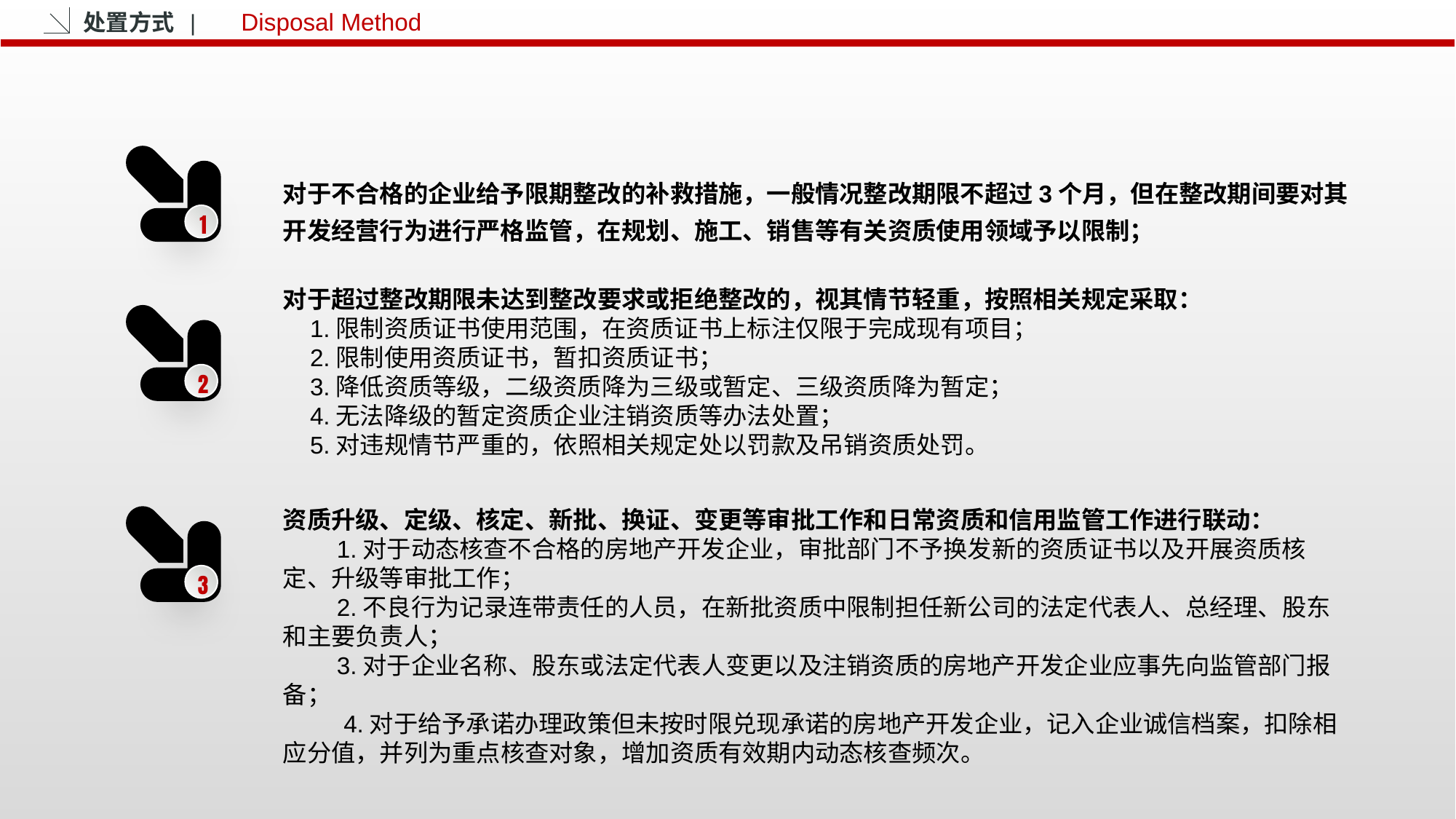

处置方式  |
Disposal Method

1
对于不合格的企业给予限期整改的补救措施，一般情况整改期限不超过3个月，但在整改期间要对其开发经营行为进行严格监管，在规划、施工、销售等有关资质使用领域予以限制；
对于超过整改期限未达到整改要求或拒绝整改的，视其情节轻重，按照相关规定采取：
    1.限制资质证书使用范围，在资质证书上标注仅限于完成现有项目；
    2.限制使用资质证书，暂扣资质证书；
    3.降低资质等级，二级资质降为三级或暂定、三级资质降为暂定；
    4.无法降级的暂定资质企业注销资质等办法处置；
    5.对违规情节严重的，依照相关规定处以罚款及吊销资质处罚。

2
资质升级、定级、核定、新批、换证、变更等审批工作和日常资质和信用监管工作进行联动：
        1.对于动态核查不合格的房地产开发企业，审批部门不予换发新的资质证书以及开展资质核定、升级等审批工作；
        2.不良行为记录连带责任的人员，在新批资质中限制担任新公司的法定代表人、总经理、股东和主要负责人；
        3.对于企业名称、股东或法定代表人变更以及注销资质的房地产开发企业应事先向监管部门报备；
         4.对于给予承诺办理政策但未按时限兑现承诺的房地产开发企业，记入企业诚信档案，扣除相应分值，并列为重点核查对象，增加资质有效期内动态核查频次。

3